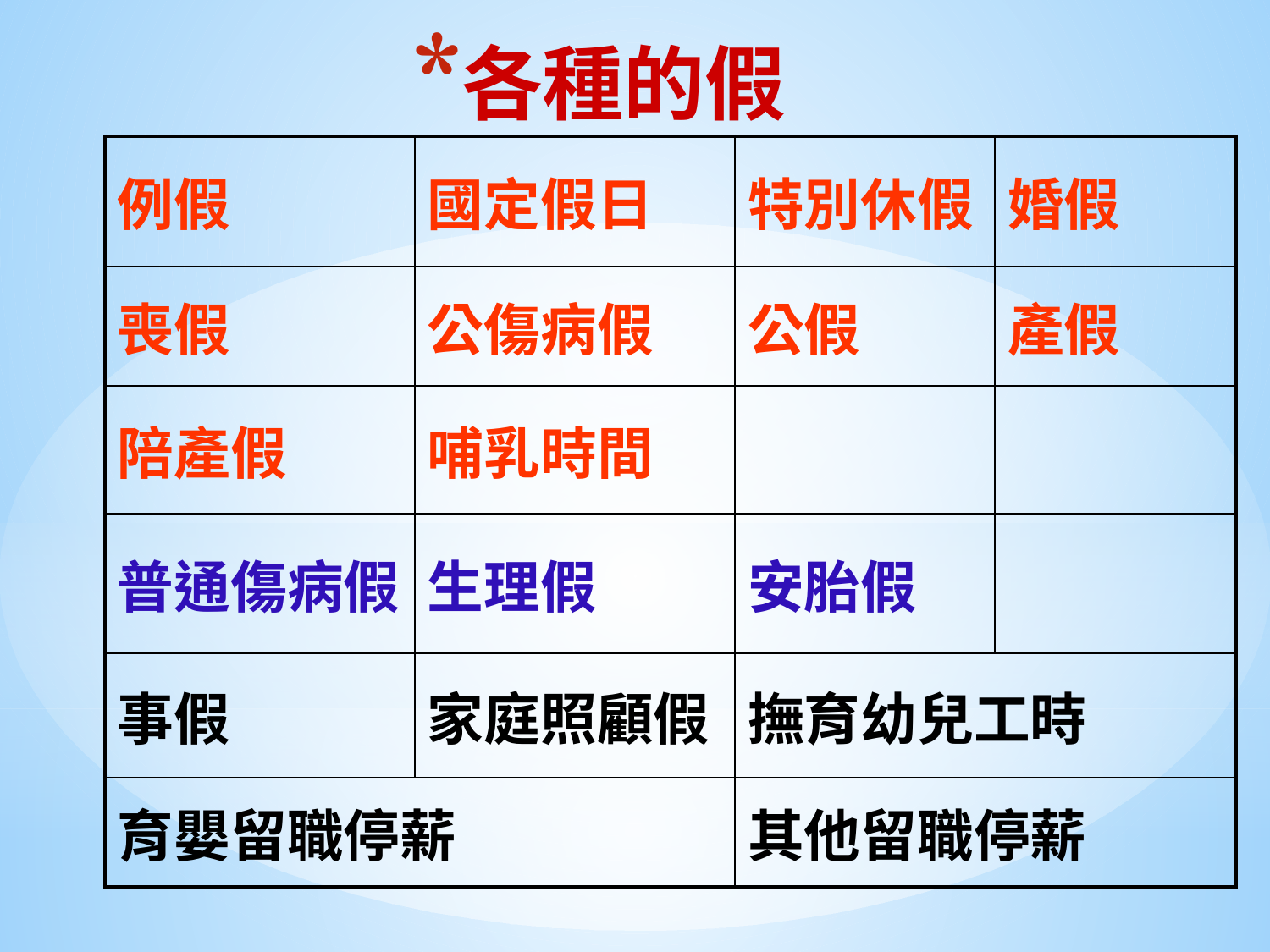

# 各種的假
| 例假 | 國定假日 | 特別休假 | 婚假 |
| --- | --- | --- | --- |
| 喪假 | 公傷病假 | 公假 | 產假 |
| 陪產假 | 哺乳時間 |  |  |
| 普通傷病假 | 生理假 | 安胎假 |  |
| 事假 | 家庭照顧假 | 撫育幼兒工時 |  |
| 育嬰留職停薪 |  | 其他留職停薪 |  |